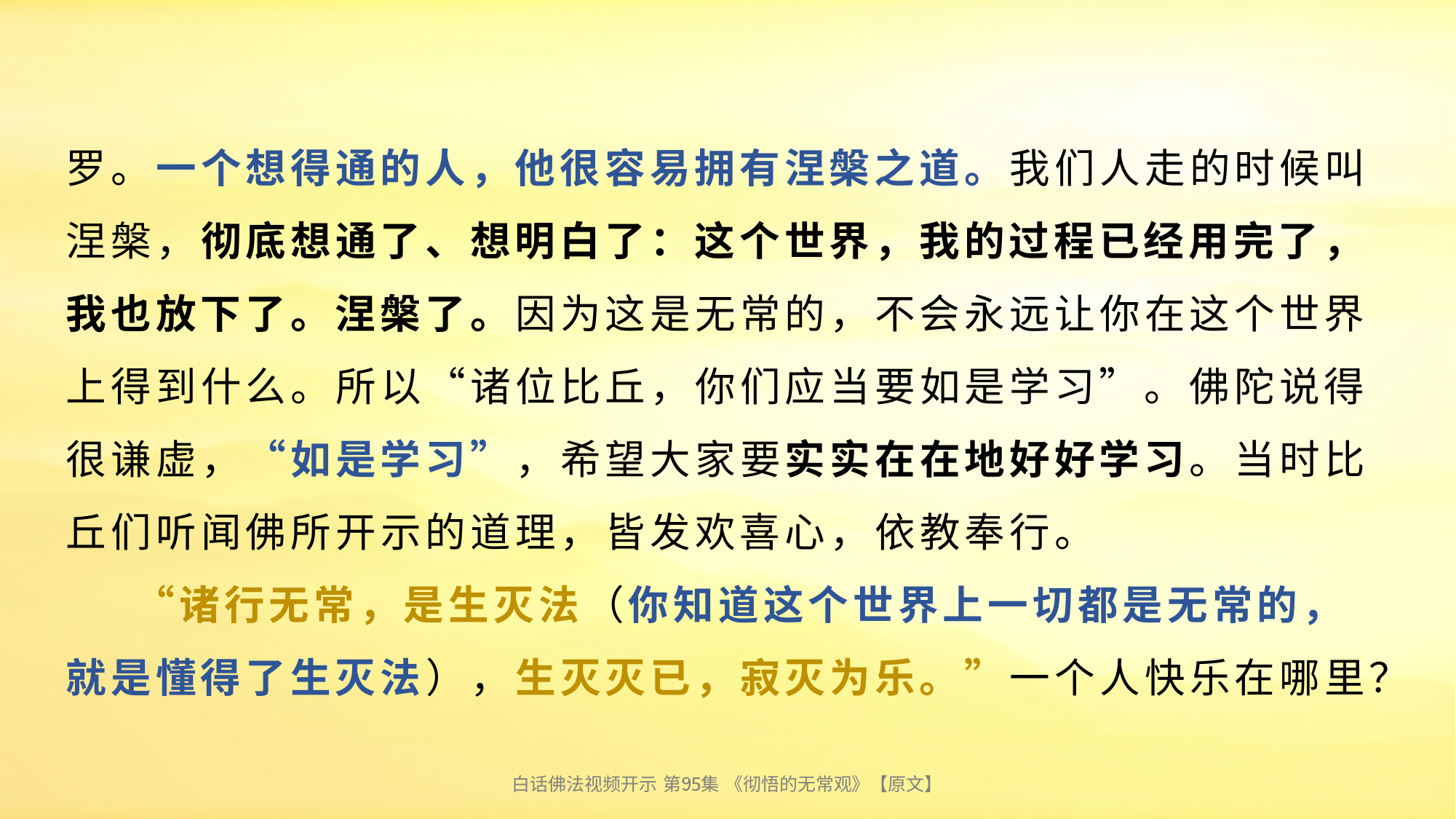

# 罗。一个想得通的人，他很容易拥有涅槃之道。我们人走的时候叫涅槃，彻底想通了、想明白了：这个世界，我的过程已经用完了，我也放下了。涅槃了。因为这是无常的，不会永远让你在这个世界上得到什么。所以“诸位比丘，你们应当要如是学习”。佛陀说得很谦虚，“如是学习”，希望大家要实实在在地好好学习。当时比丘们听闻佛所开示的道理，皆发欢喜心，依教奉行。 “诸行无常，是生灭法（你知道这个世界上一切都是无常的，就是懂得了生灭法），生灭灭已，寂灭为乐。”一个人快乐在哪里？
白话佛法视频开示 第95集 《彻悟的无常观》【原文】